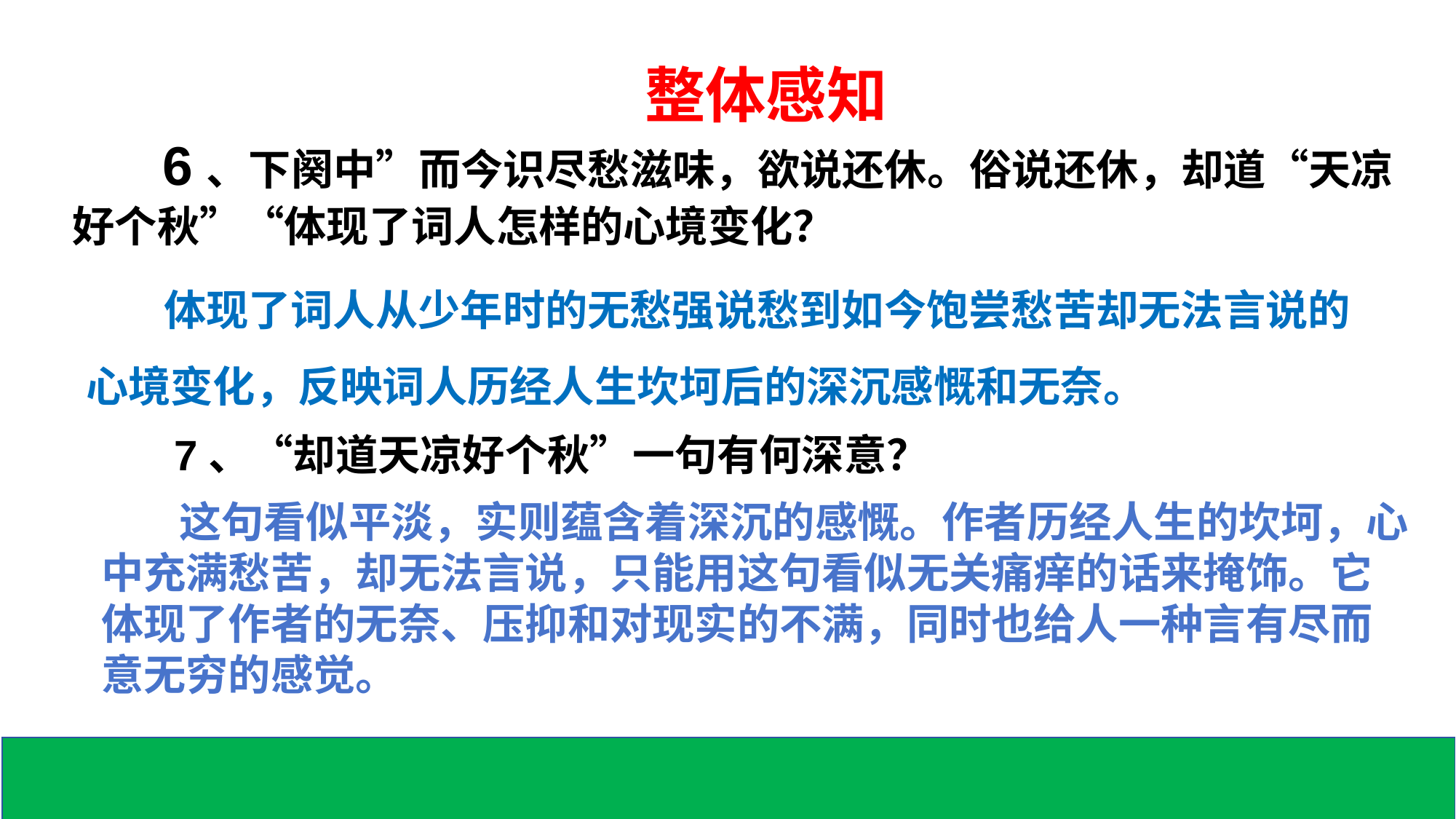

整体感知
      6、下阕中”而今识尽愁滋味，欲说还休。俗说还休，却道“天凉好个秋”“体现了词人怎样的心境变化？
       体现了词人从少年时的无愁强说愁到如今饱尝愁苦却无法言说的心境变化，反映词人历经人生坎坷后的深沉感慨和无奈。
7、“却道天凉好个秋”一句有何深意？
       这句看似平淡，实则蕴含着深沉的感慨。作者历经人生的坎坷，心中充满愁苦，却无法言说，只能用这句看似无关痛痒的话来掩饰。它体现了作者的无奈、压抑和对现实的不满，同时也给人一种言有尽而意无穷的感觉。